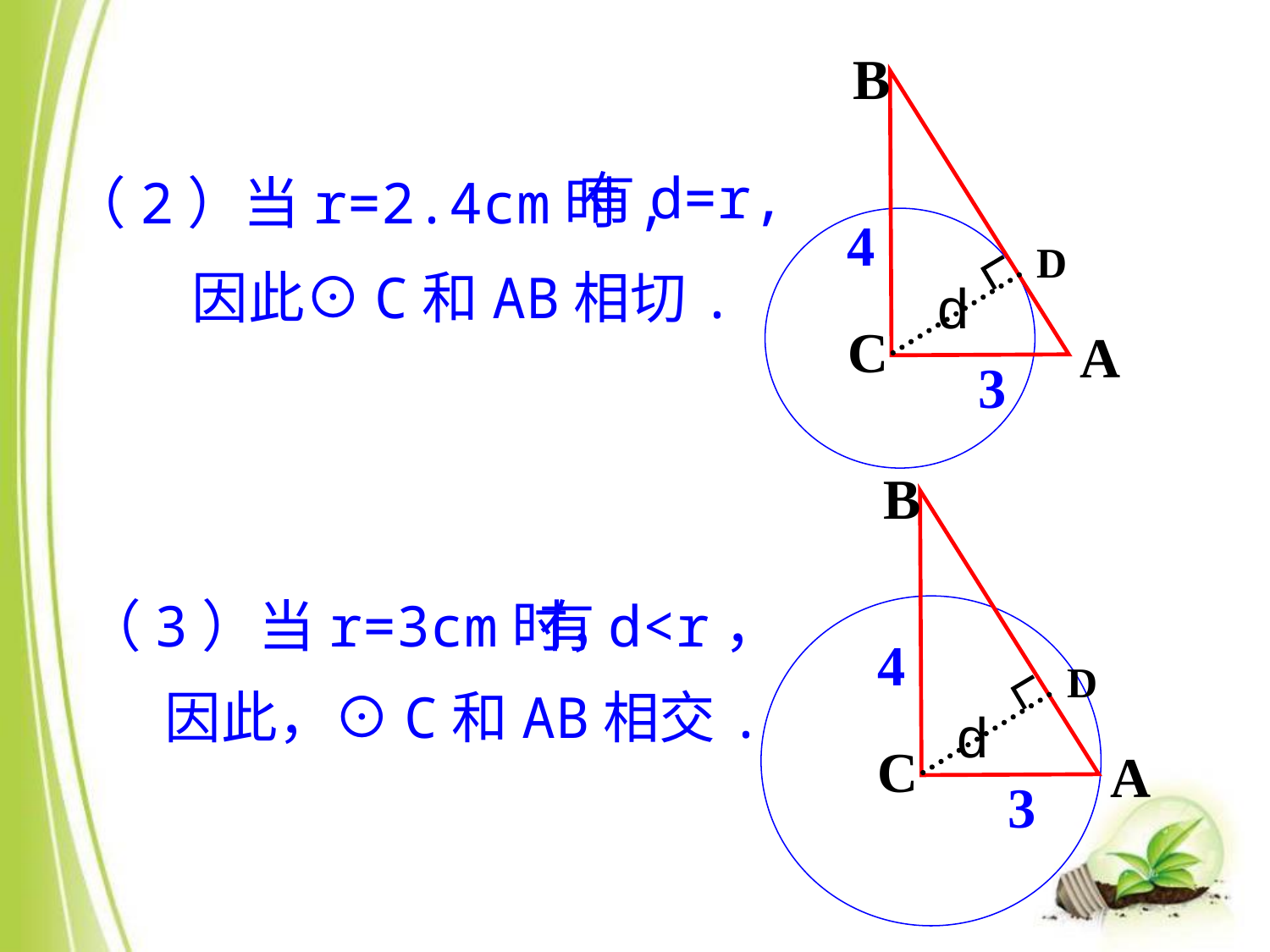

B

C
A
4
3
D

有d=r,
（2）当r=2.4cm时,

因此⊙C和AB相切.
d
B

C
A
4
3
D

（3）当r=3cm时，
有d<r，

因此，⊙C和AB相交.
d